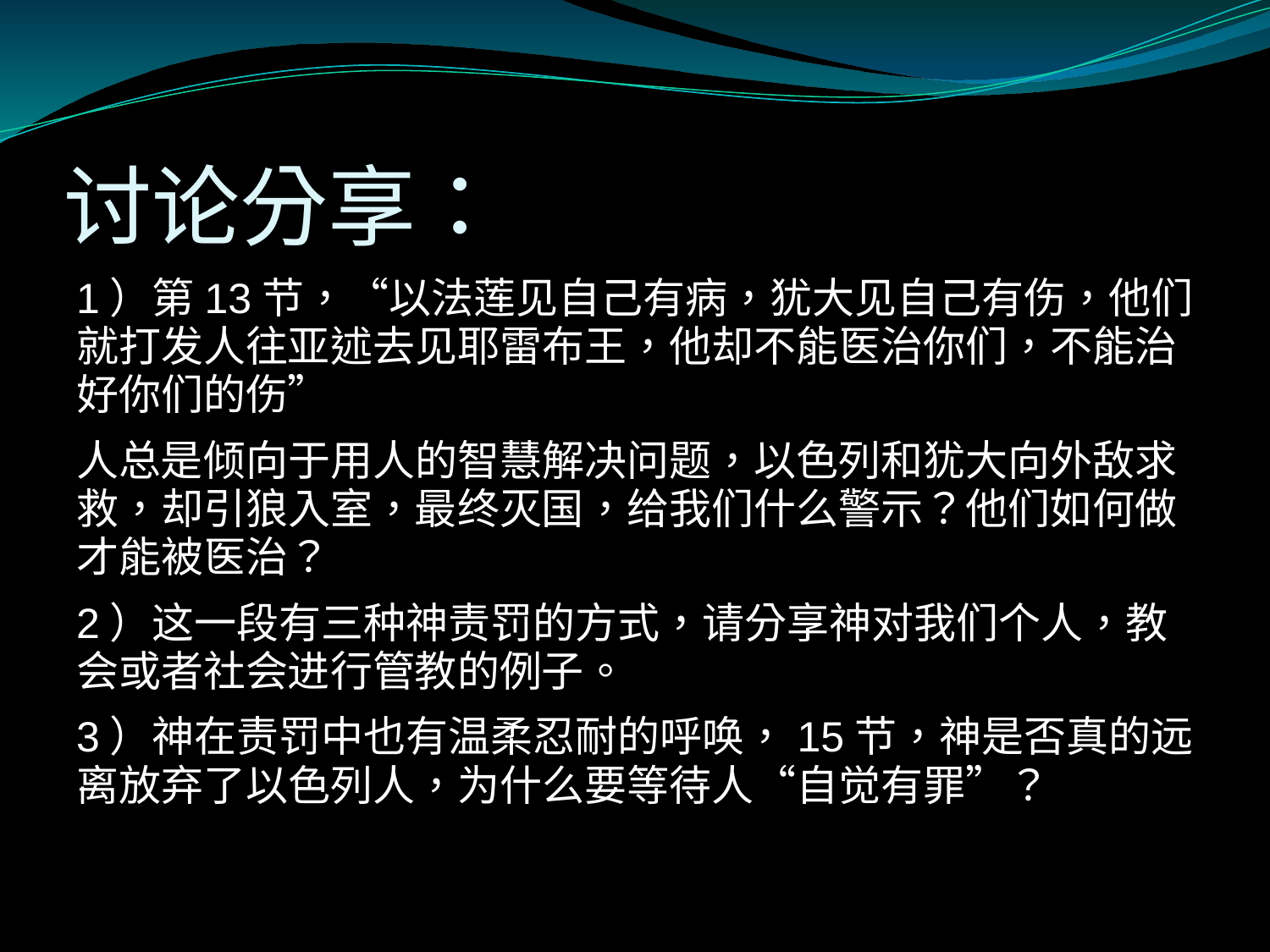

# 讨论分享：
1）第13节，“以法莲见自己有病，犹大见自己有伤，他们就打发人往亚述去见耶雷布王，他却不能医治你们，不能治好你们的伤”
人总是倾向于用人的智慧解决问题，以色列和犹大向外敌求救，却引狼入室，最终灭国，给我们什么警示？他们如何做才能被医治？
2）这一段有三种神责罚的方式，请分享神对我们个人，教会或者社会进行管教的例子。
3）神在责罚中也有温柔忍耐的呼唤，15节，神是否真的远离放弃了以色列人，为什么要等待人“自觉有罪”？